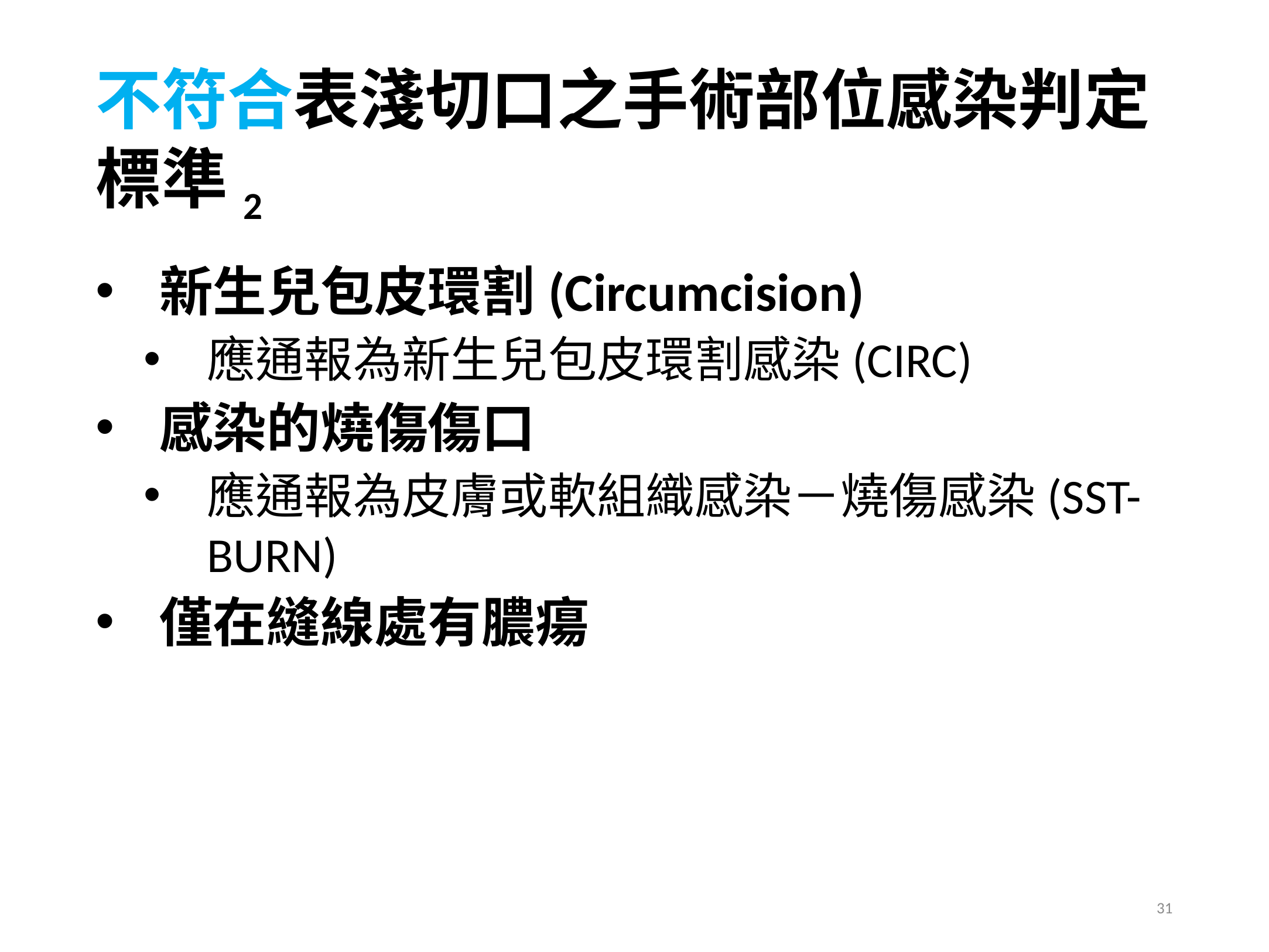

# 不符合表淺切口之手術部位感染判定標準2
新生兒包皮環割(Circumcision)
應通報為新生兒包皮環割感染(CIRC)
感染的燒傷傷口
應通報為皮膚或軟組織感染－燒傷感染(SST-BURN)
僅在縫線處有膿瘍
31